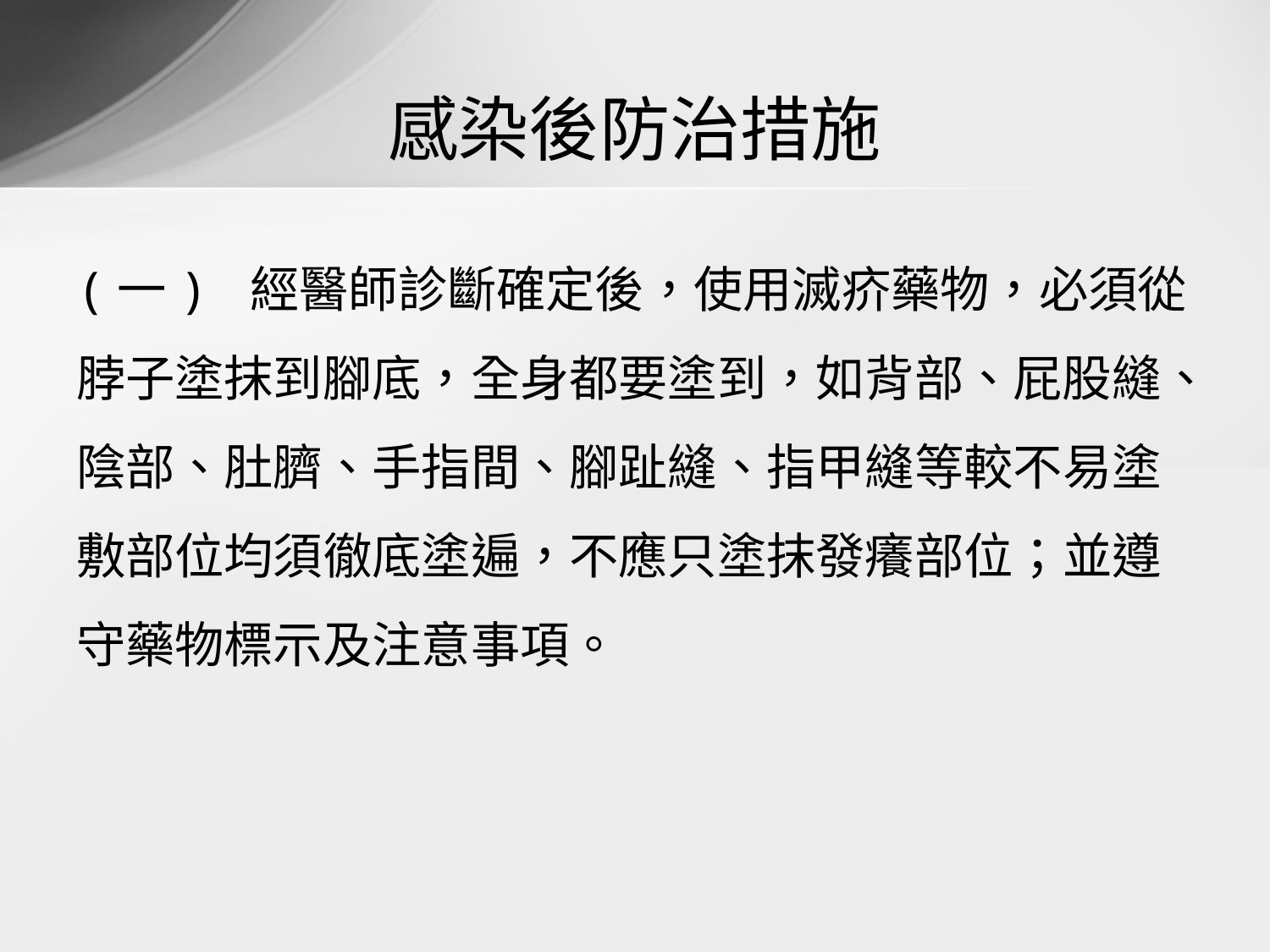

# 感染後防治措施
(一) 經醫師診斷確定後，使用滅疥藥物，必須從脖子塗抹到腳底，全身都要塗到，如背部、屁股縫、陰部、肚臍、手指間、腳趾縫、指甲縫等較不易塗敷部位均須徹底塗遍，不應只塗抹發癢部位；並遵守藥物標示及注意事項。